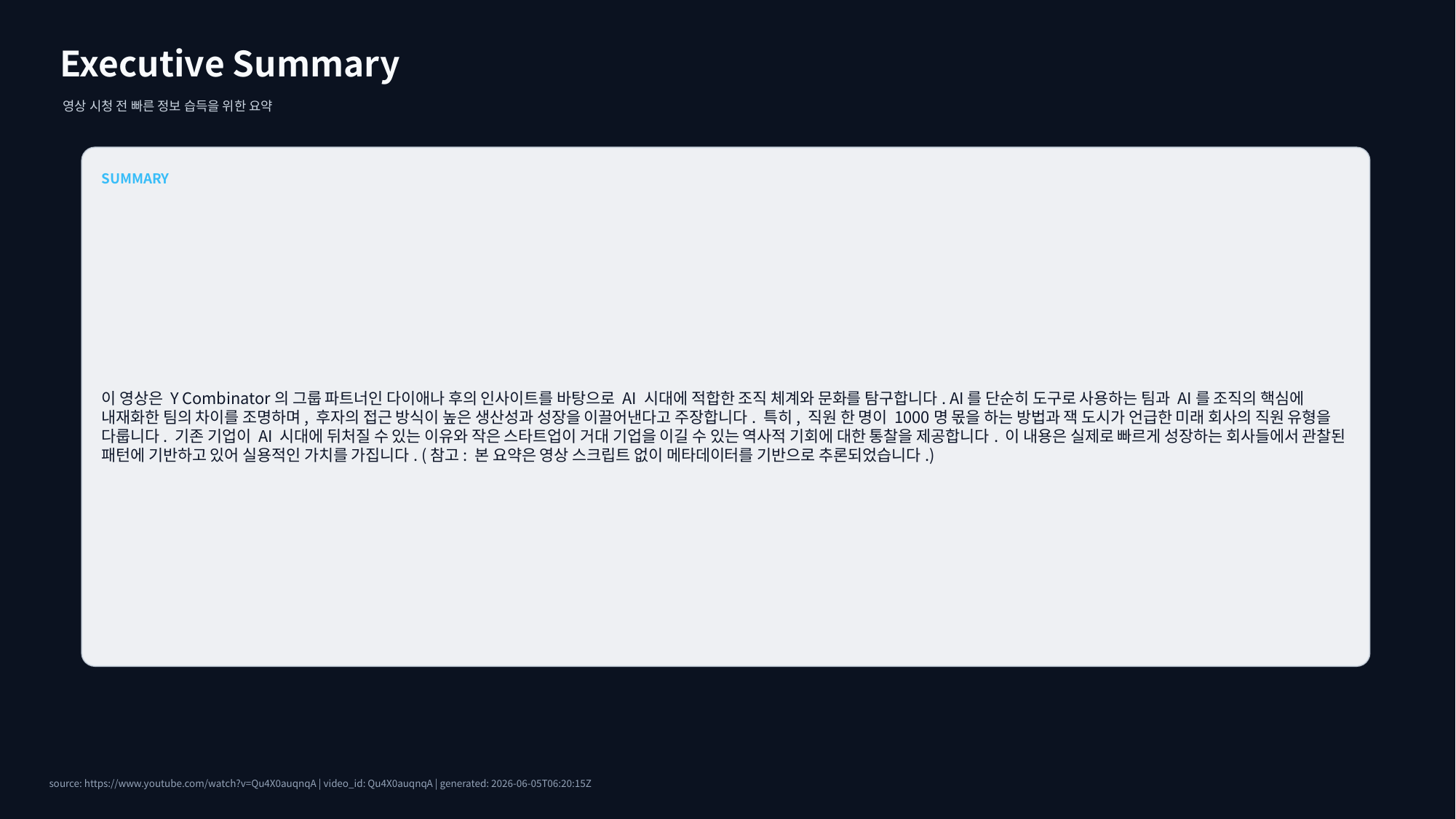

Executive Summary
영상 시청 전 빠른 정보 습득을 위한 요약

SUMMARY
이 영상은 Y Combinator의 그룹 파트너인 다이애나 후의 인사이트를 바탕으로 AI 시대에 적합한 조직 체계와 문화를 탐구합니다. AI를 단순히 도구로 사용하는 팀과 AI를 조직의 핵심에 내재화한 팀의 차이를 조명하며, 후자의 접근 방식이 높은 생산성과 성장을 이끌어낸다고 주장합니다. 특히, 직원 한 명이 1000명 몫을 하는 방법과 잭 도시가 언급한 미래 회사의 직원 유형을 다룹니다. 기존 기업이 AI 시대에 뒤처질 수 있는 이유와 작은 스타트업이 거대 기업을 이길 수 있는 역사적 기회에 대한 통찰을 제공합니다. 이 내용은 실제로 빠르게 성장하는 회사들에서 관찰된 패턴에 기반하고 있어 실용적인 가치를 가집니다. (참고: 본 요약은 영상 스크립트 없이 메타데이터를 기반으로 추론되었습니다.)
source: https://www.youtube.com/watch?v=Qu4X0auqnqA | video_id: Qu4X0auqnqA | generated: 2026-06-05T06:20:15Z